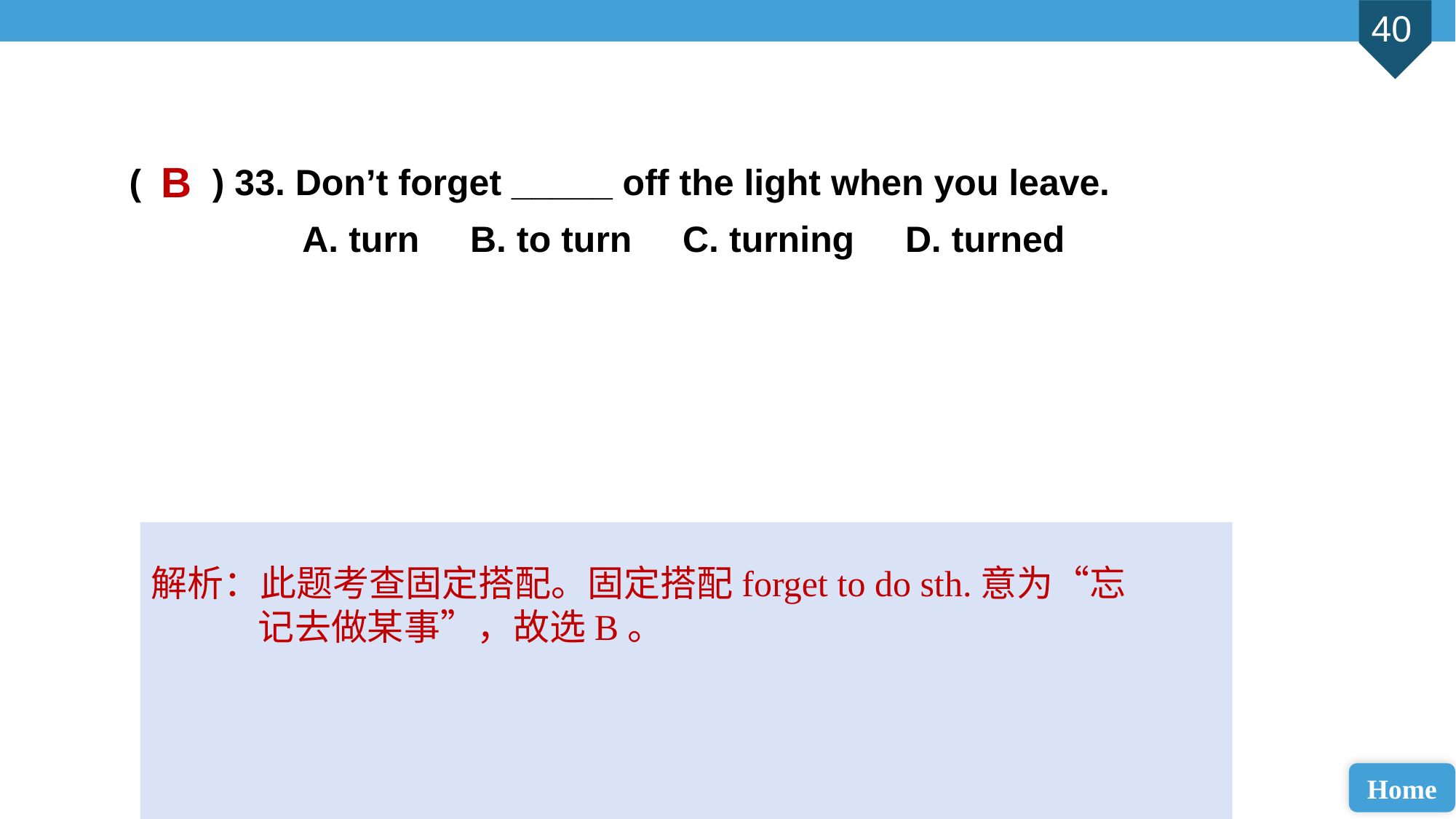

(       ) 33. Don’t forget _____ off the light when you leave.
                 A. turn     B. to turn     C. turning     D. turned
B

解析：此题考查固定搭配。固定搭配forget to do sth.意为“忘记去做某事”，故选B。